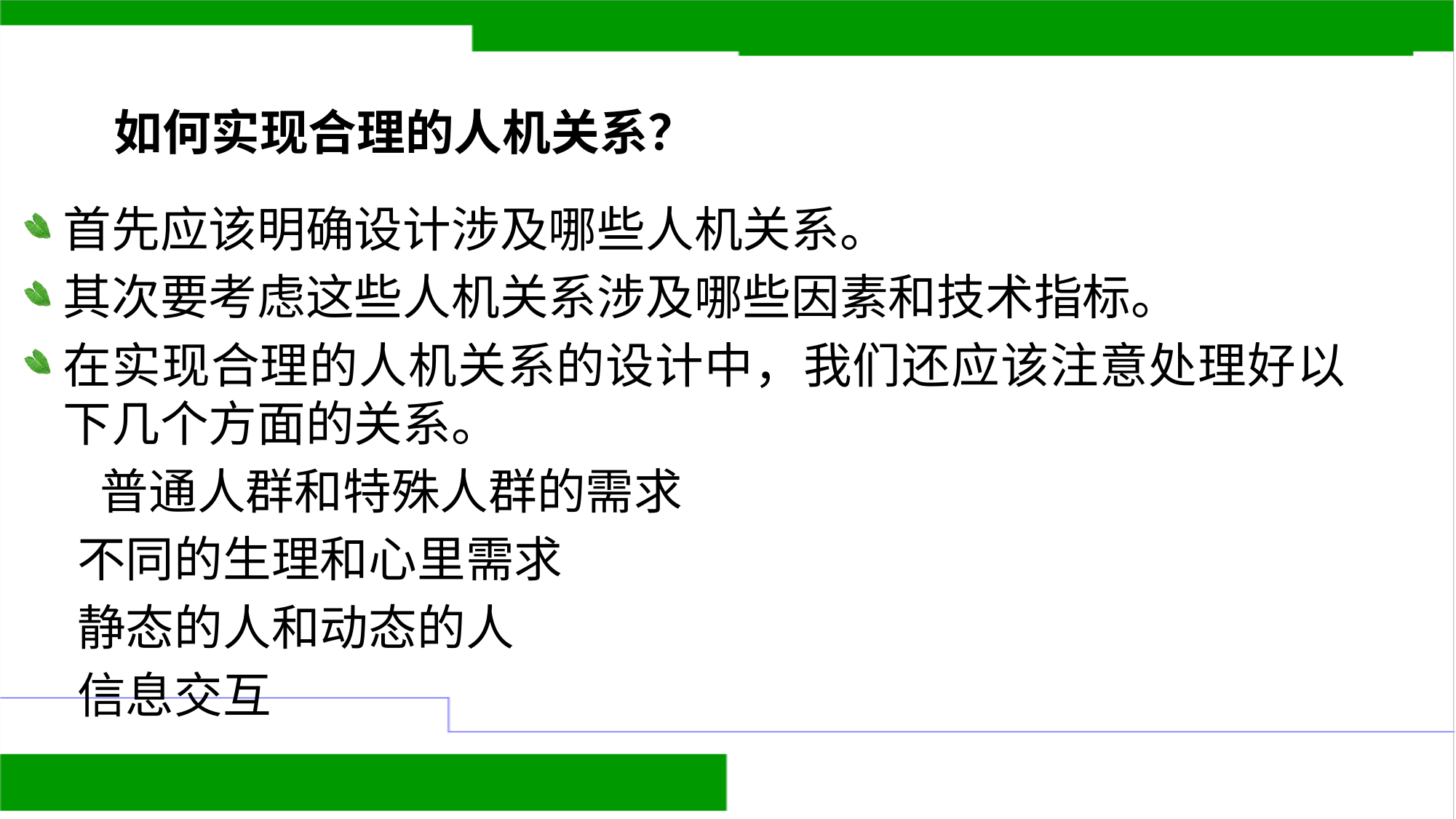

如何实现合理的人机关系？
首先应该明确设计涉及哪些人机关系。
其次要考虑这些人机关系涉及哪些因素和技术指标。
在实现合理的人机关系的设计中，我们还应该注意处理好以下几个方面的关系。
      普通人群和特殊人群的需求
    不同的生理和心里需求
    静态的人和动态的人
    信息交互